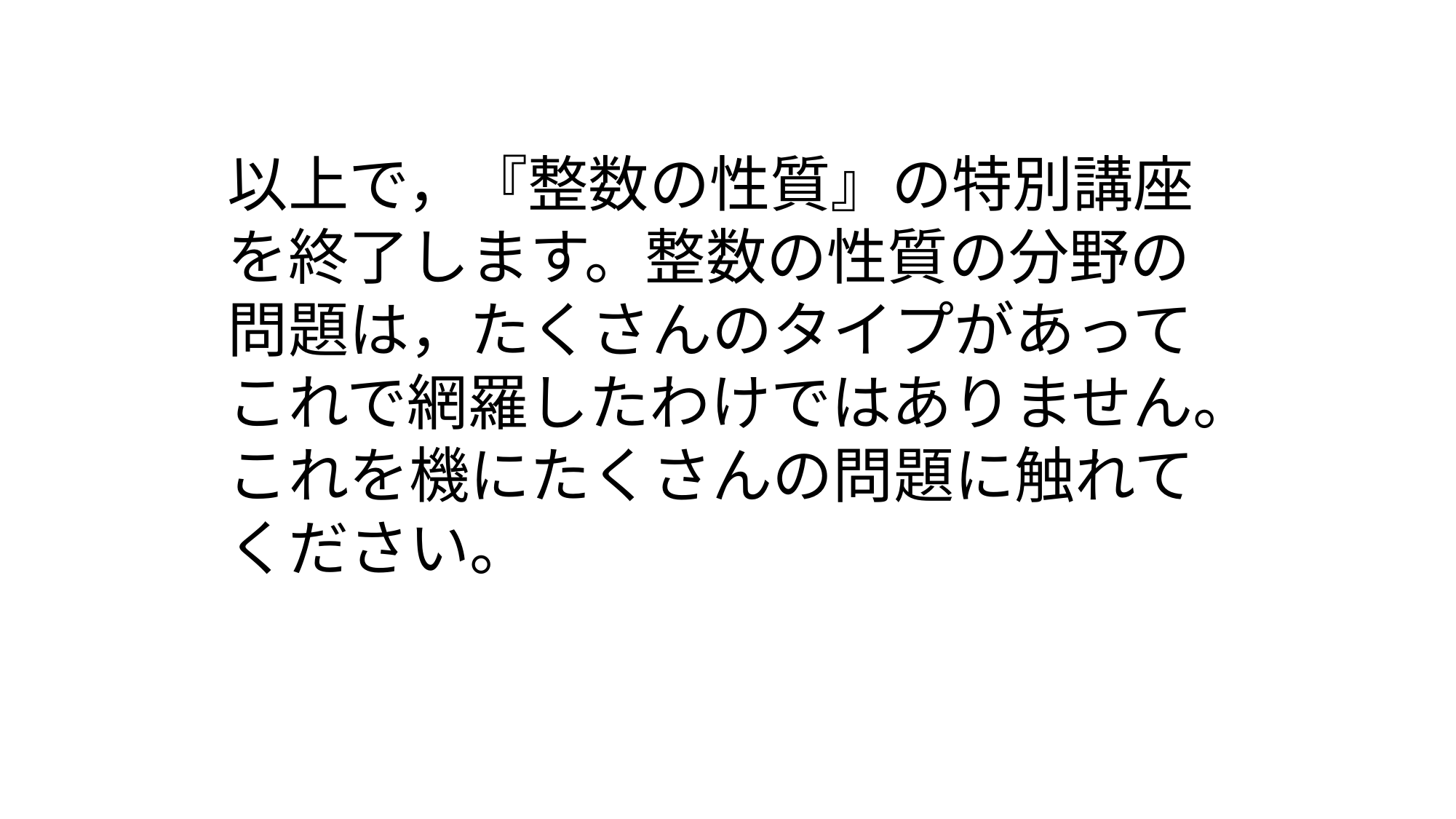

以上で，『整数の性質』の特別講座を終了します。整数の性質の分野の問題は，たくさんのタイプがあってこれで網羅したわけではありません。
これを機にたくさんの問題に触れてください。